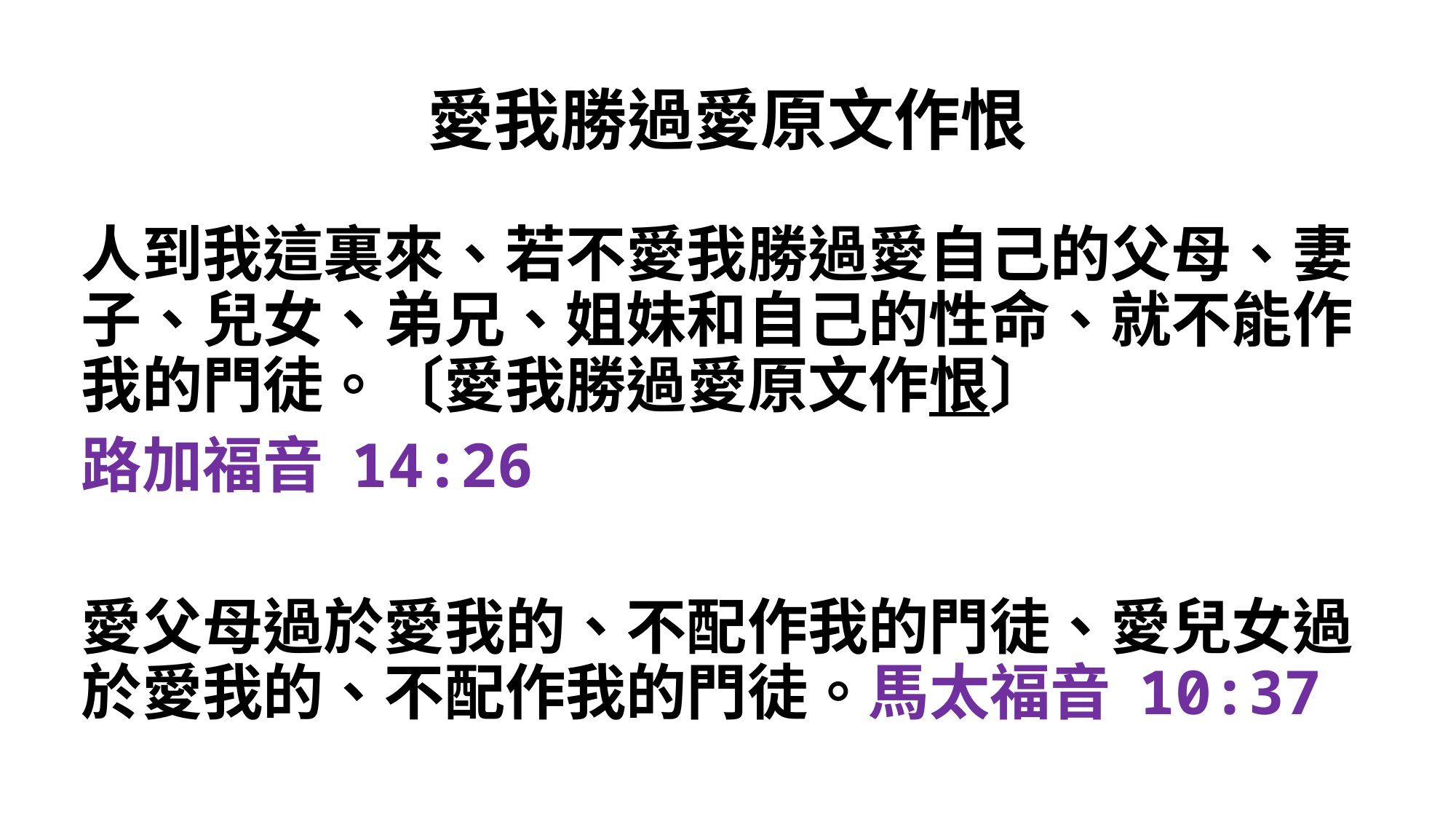

# 愛我勝過愛原文作恨
人到我這裏來、若不愛我勝過愛自己的父母、妻子、兒女、弟兄、姐妹和自己的性命、就不能作我的門徒。〔愛我勝過愛原文作恨〕
路加福音 14:26

愛父母過於愛我的、不配作我的門徒、愛兒女過於愛我的、不配作我的門徒。馬太福音 10:37